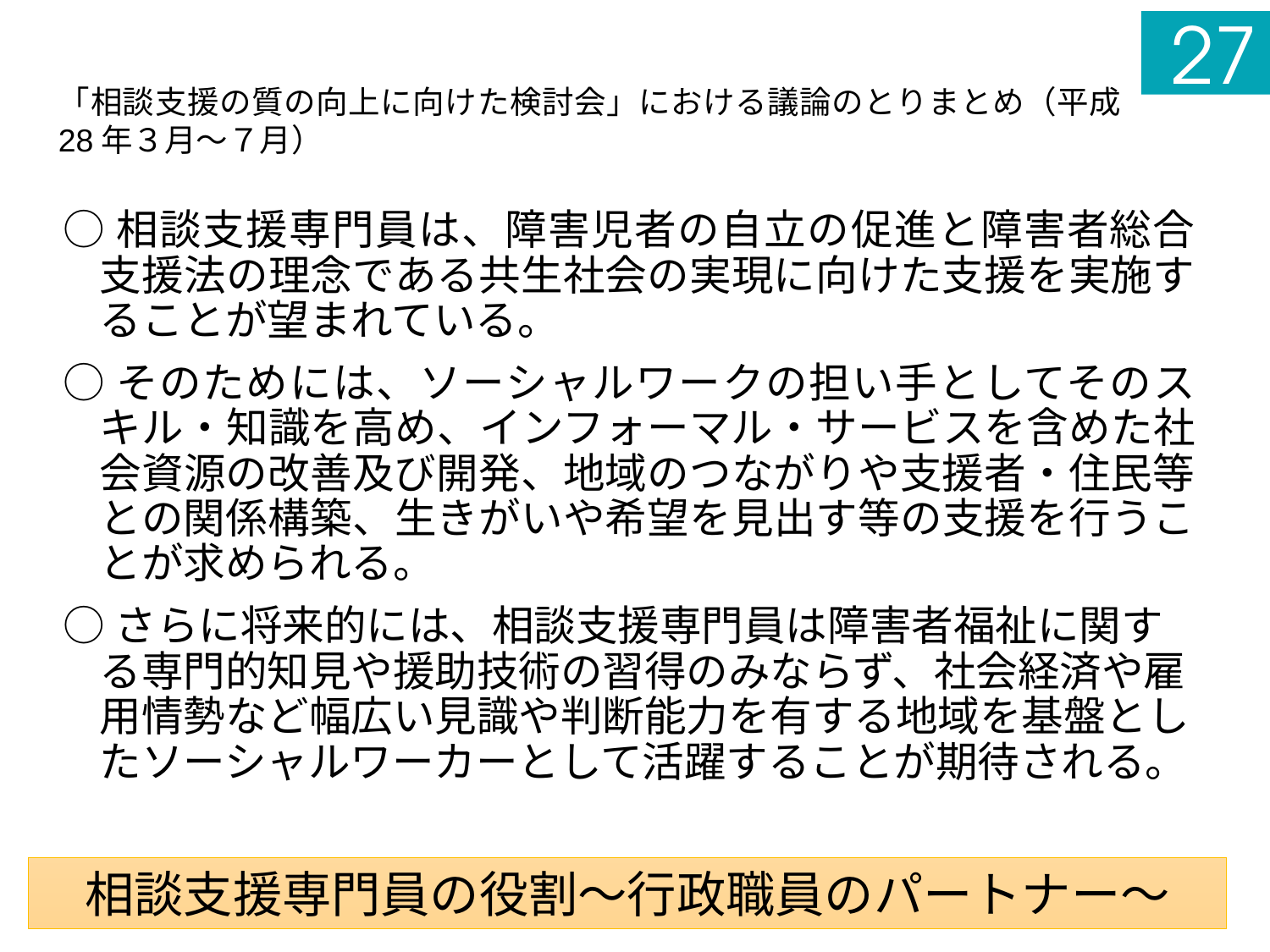

27
「相談支援の質の向上に向けた検討会」における議論のとりまとめ（平成28年３月〜７月）
○相談支援専門員は、障害児者の自立の促進と障害者総合支援法の理念である共生社会の実現に向けた支援を実施することが望まれている。
○そのためには、ソーシャルワークの担い手としてそのスキル・知識を高め、インフォーマル・サービスを含めた社会資源の改善及び開発、地域のつながりや支援者・住民等との関係構築、生きがいや希望を見出す等の支援を行うことが求められる。
○さらに将来的には、相談支援専門員は障害者福祉に関する専門的知見や援助技術の習得のみならず、社会経済や雇用情勢など幅広い見識や判断能力を有する地域を基盤としたソーシャルワーカーとして活躍することが期待される。
相談支援専門員の役割～行政職員のパートナー～